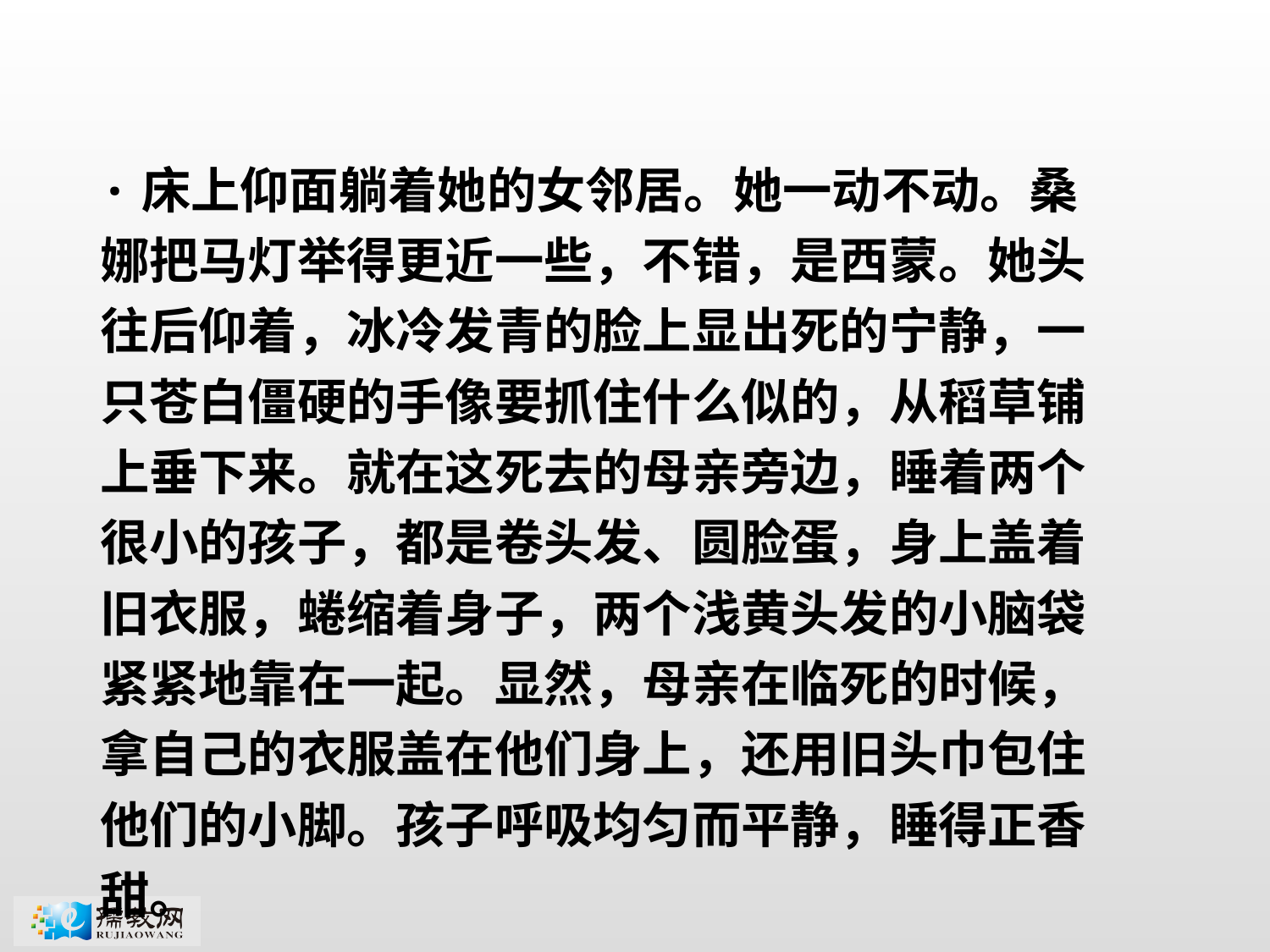

·床上仰面躺着她的女邻居。她一动不动。桑娜把马灯举得更近一些，不错，是西蒙。她头往后仰着，冰冷发青的脸上显出死的宁静，一只苍白僵硬的手像要抓住什么似的，从稻草铺上垂下来。就在这死去的母亲旁边，睡着两个很小的孩子，都是卷头发、圆脸蛋，身上盖着旧衣服，蜷缩着身子，两个浅黄头发的小脑袋紧紧地靠在一起。显然，母亲在临死的时候，拿自己的衣服盖在他们身上，还用旧头巾包住他们的小脚。孩子呼吸均匀而平静，睡得正香甜。